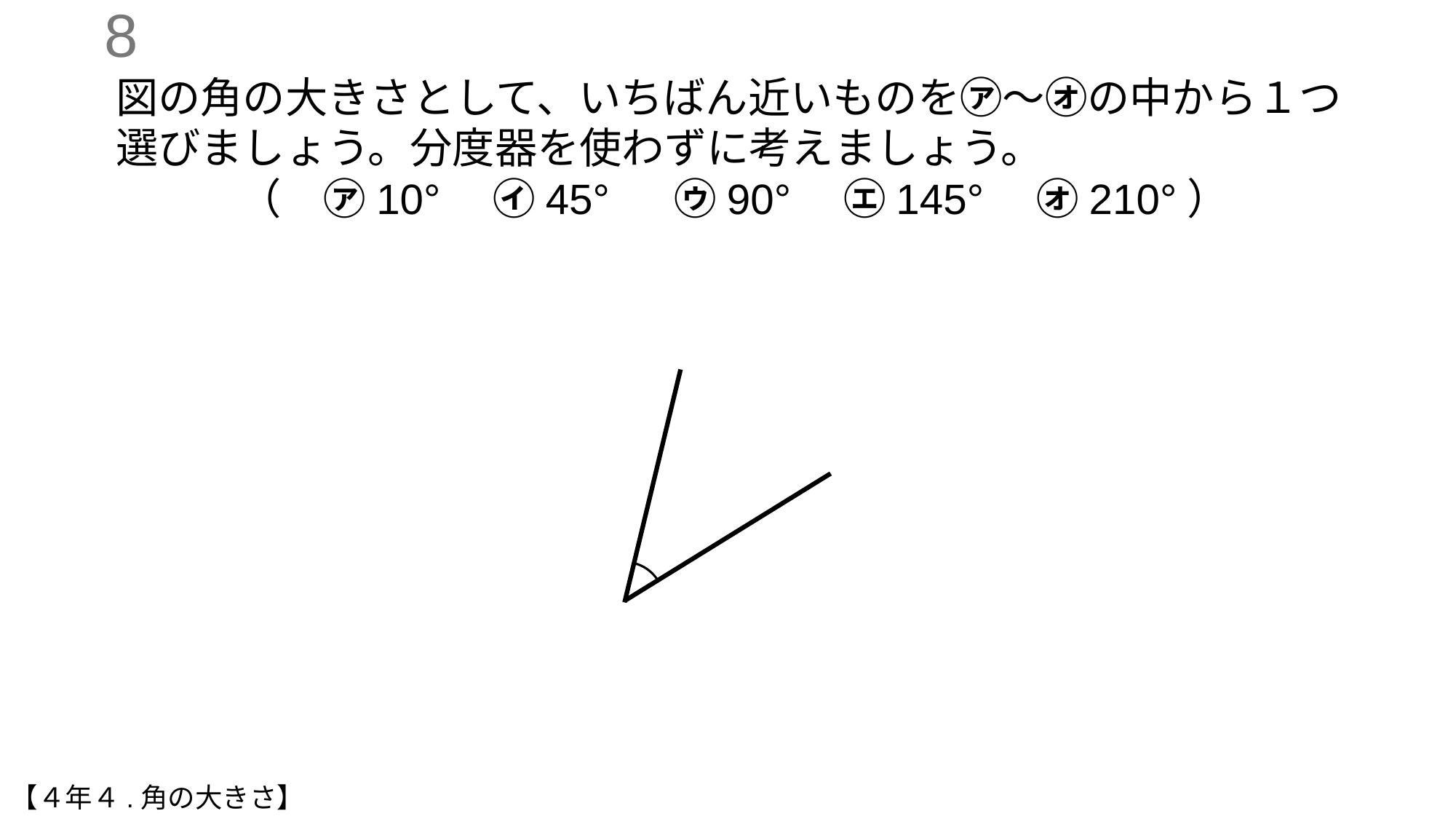

8
図の角の大きさとして、いちばん近いものを㋐～㋔の中から１つ選びましょう。分度器を使わずに考えましょう。
（　㋐10°　㋑45° 　㋒90°　㋓145°　㋔210°）

【４年４.角の大きさ】